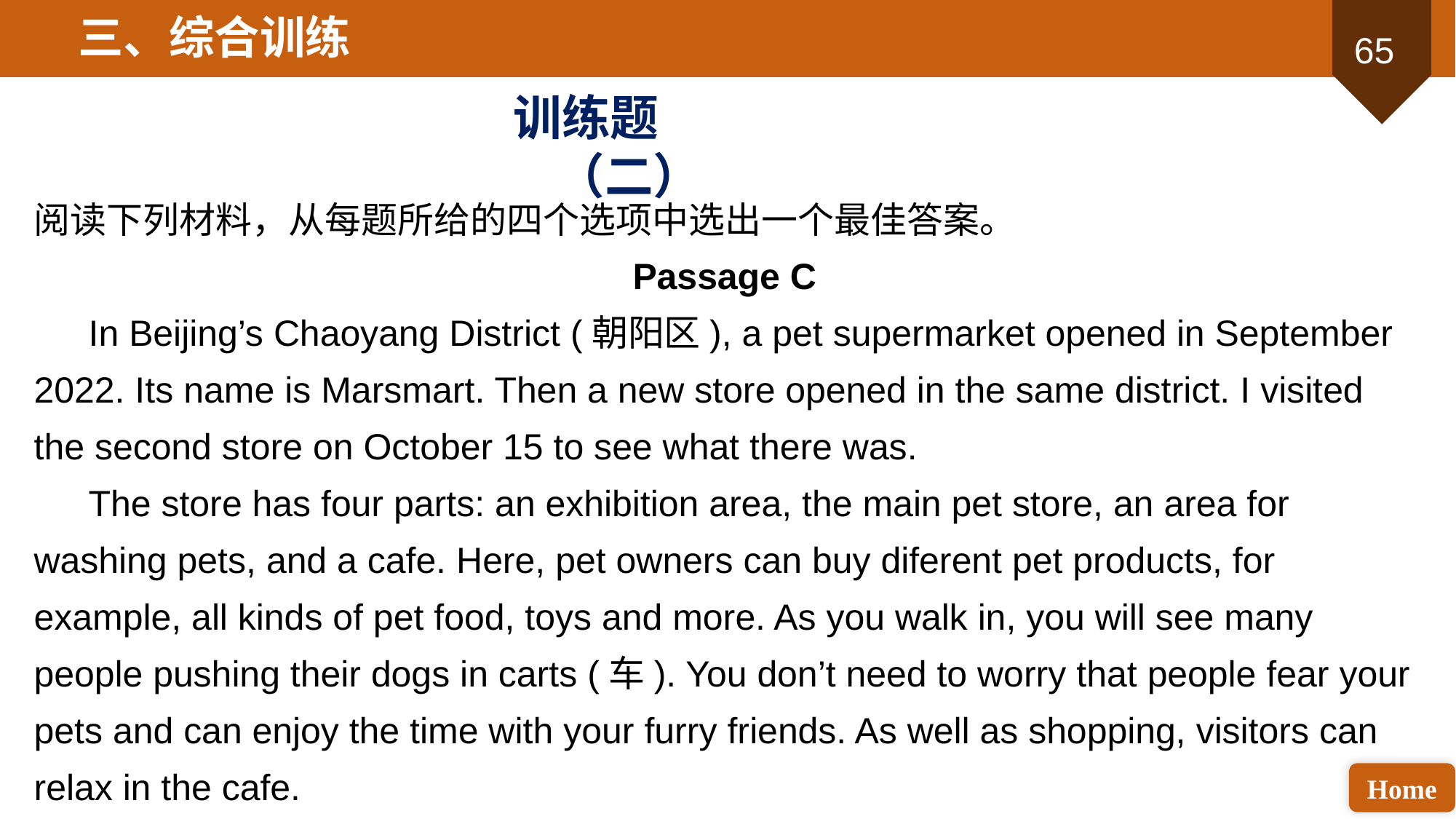

三、综合训练
训练题（二）
阅读下列材料，从每题所给的四个选项中选出一个最佳答案。
Passage C
In Beijing’s Chaoyang District (朝阳区), a pet supermarket opened in September 2022. Its name is Marsmart. Then a new store opened in the same district. I visited the second store on October 15 to see what there was.
The store has four parts: an exhibition area, the main pet store, an area for washing pets, and a cafe. Here, pet owners can buy diferent pet products, for example, all kinds of pet food, toys and more. As you walk in, you will see many people pushing their dogs in carts (车). You don’t need to worry that people fear your pets and can enjoy the time with your furry friends. As well as shopping, visitors can relax in the cafe.